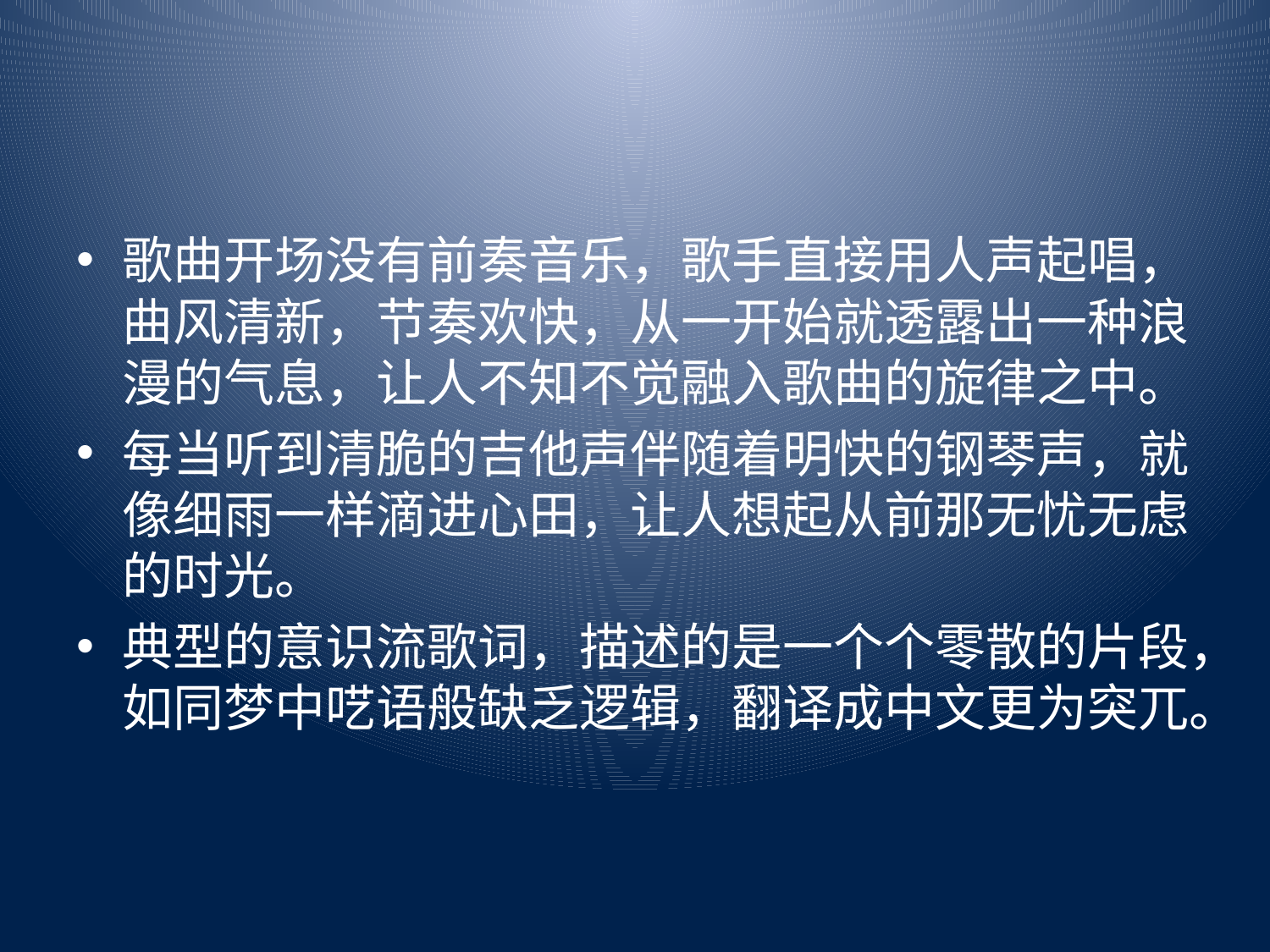

歌曲开场没有前奏音乐，歌手直接用人声起唱，曲风清新，节奏欢快，从一开始就透露出一种浪漫的气息，让人不知不觉融入歌曲的旋律之中。
每当听到清脆的吉他声伴随着明快的钢琴声，就像细雨一样滴进心田，让人想起从前那无忧无虑的时光。
典型的意识流歌词，描述的是一个个零散的片段，如同梦中呓语般缺乏逻辑，翻译成中文更为突兀。